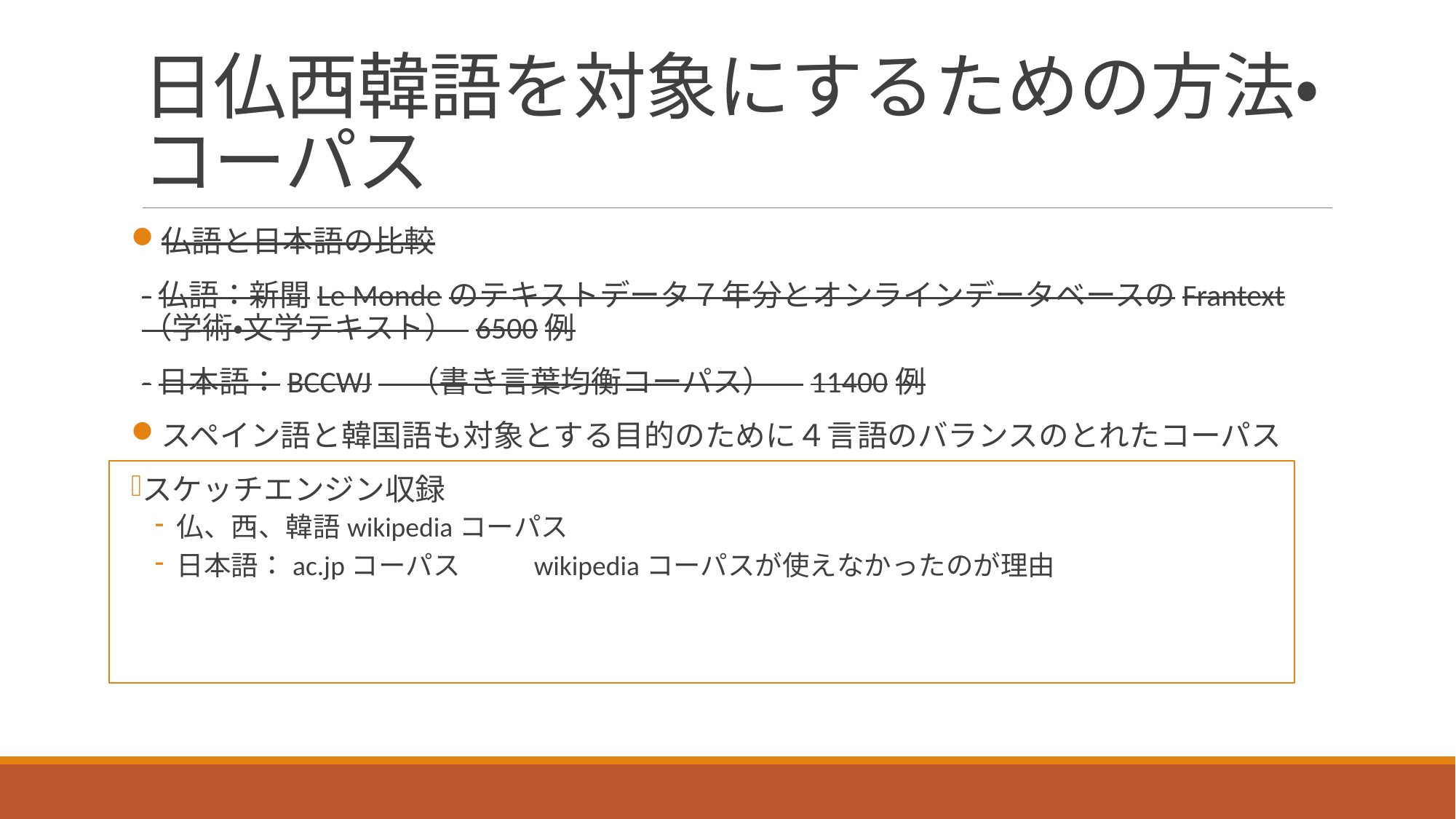

# 日仏西韓語を対象にするための方法・コーパス
仏語と日本語の比較
-仏語：新聞Le Mondeのテキストデータ７年分とオンラインデータベースのFrantext（学術・文学テキスト）  6500例
-日本語：BCCWJ　（書き言葉均衡コーパス）　11400例
スペイン語と韓国語も対象とする目的のために４言語のバランスのとれたコーパス
スケッチエンジン収録
仏、西、韓語wikipediaコーパス
日本語：ac.jpコーパス　　  wikipediaコーパスが使えなかったのが理由